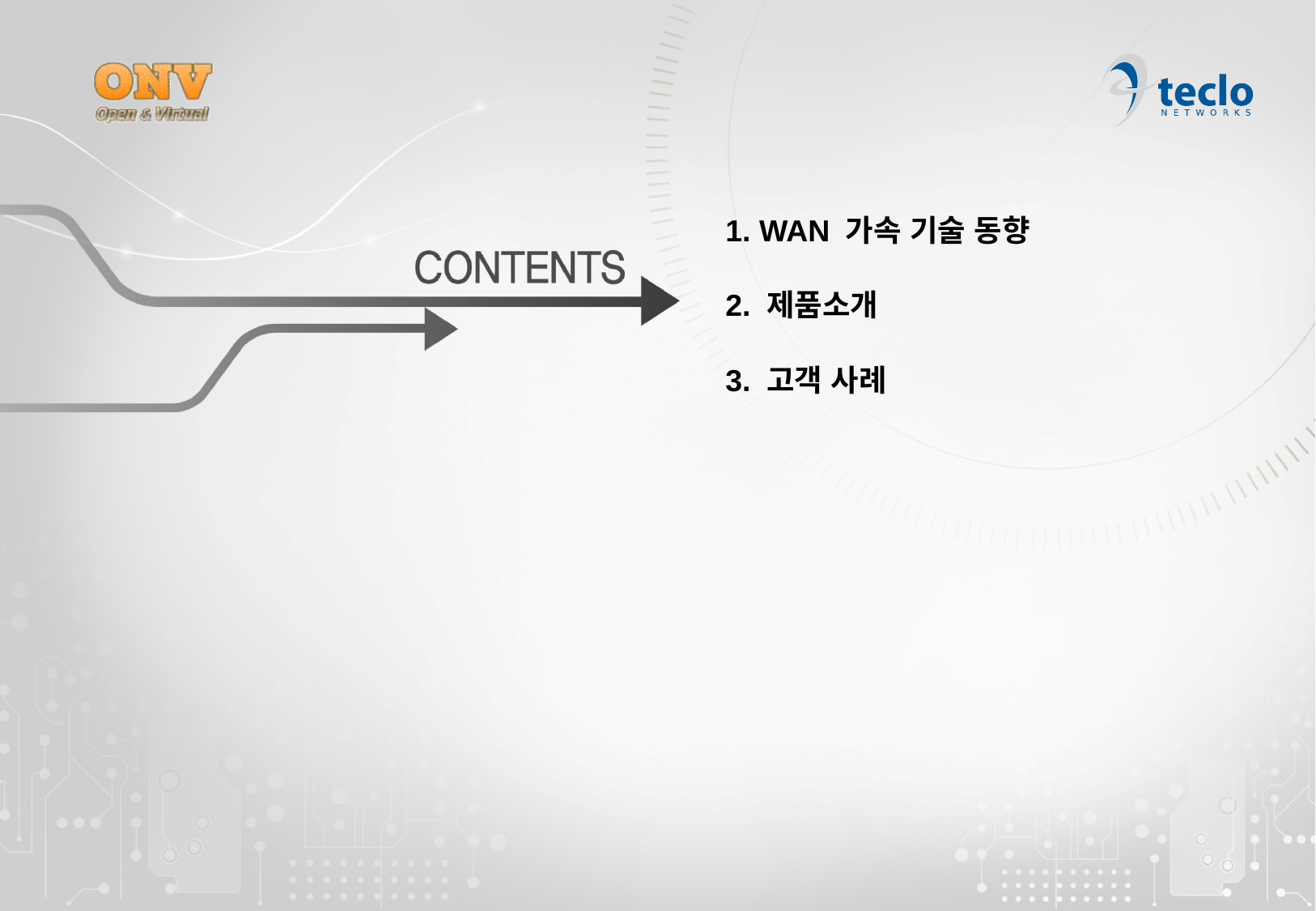

1. WAN 가속 기술 동향

2. 제품소개

3. 고객 사례